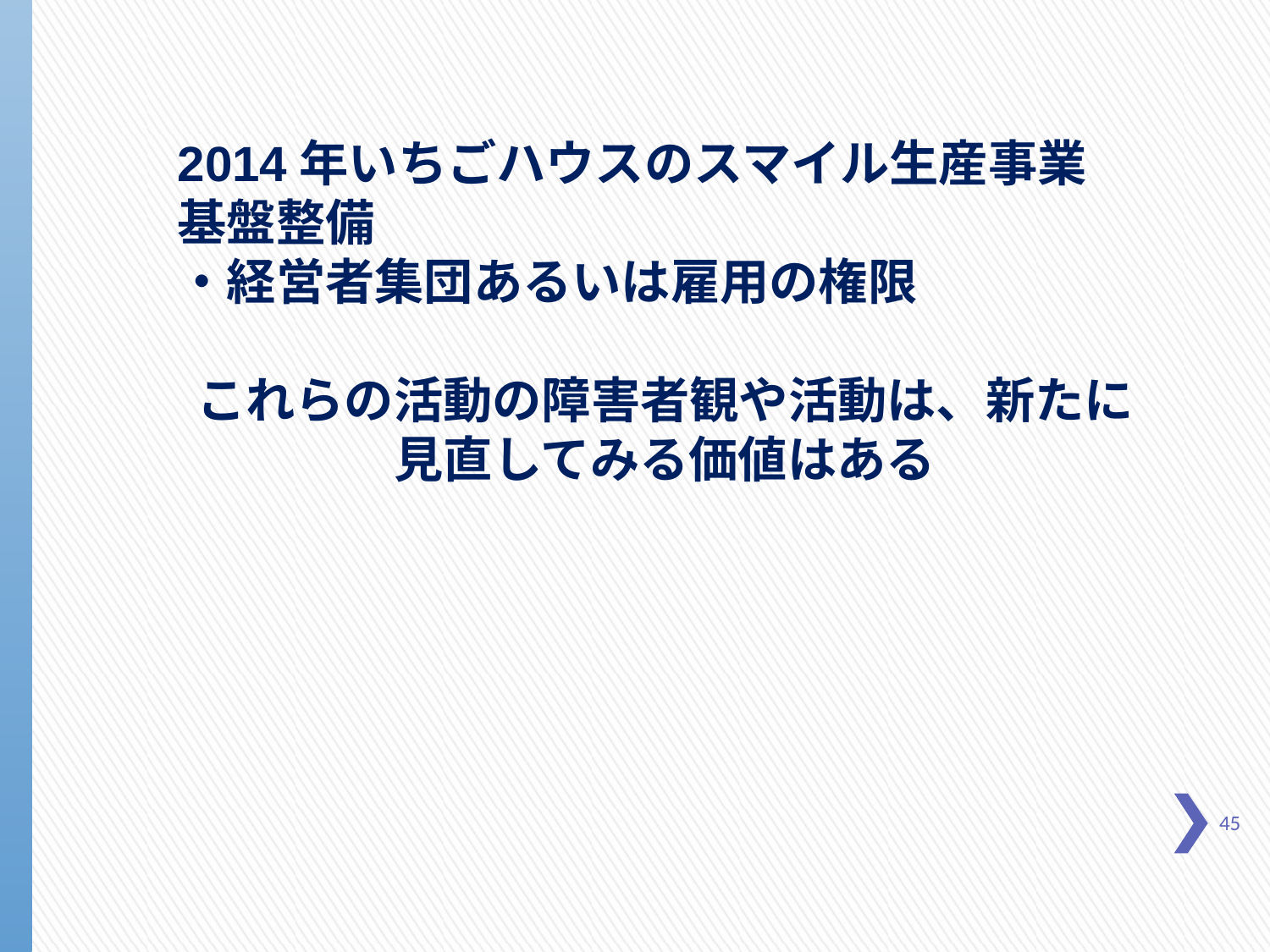

2014年いちごハウスのスマイル生産事業
基盤整備
・経営者集団あるいは雇用の権限

これらの活動の障害者観や活動は、新たに見直してみる価値はある
45